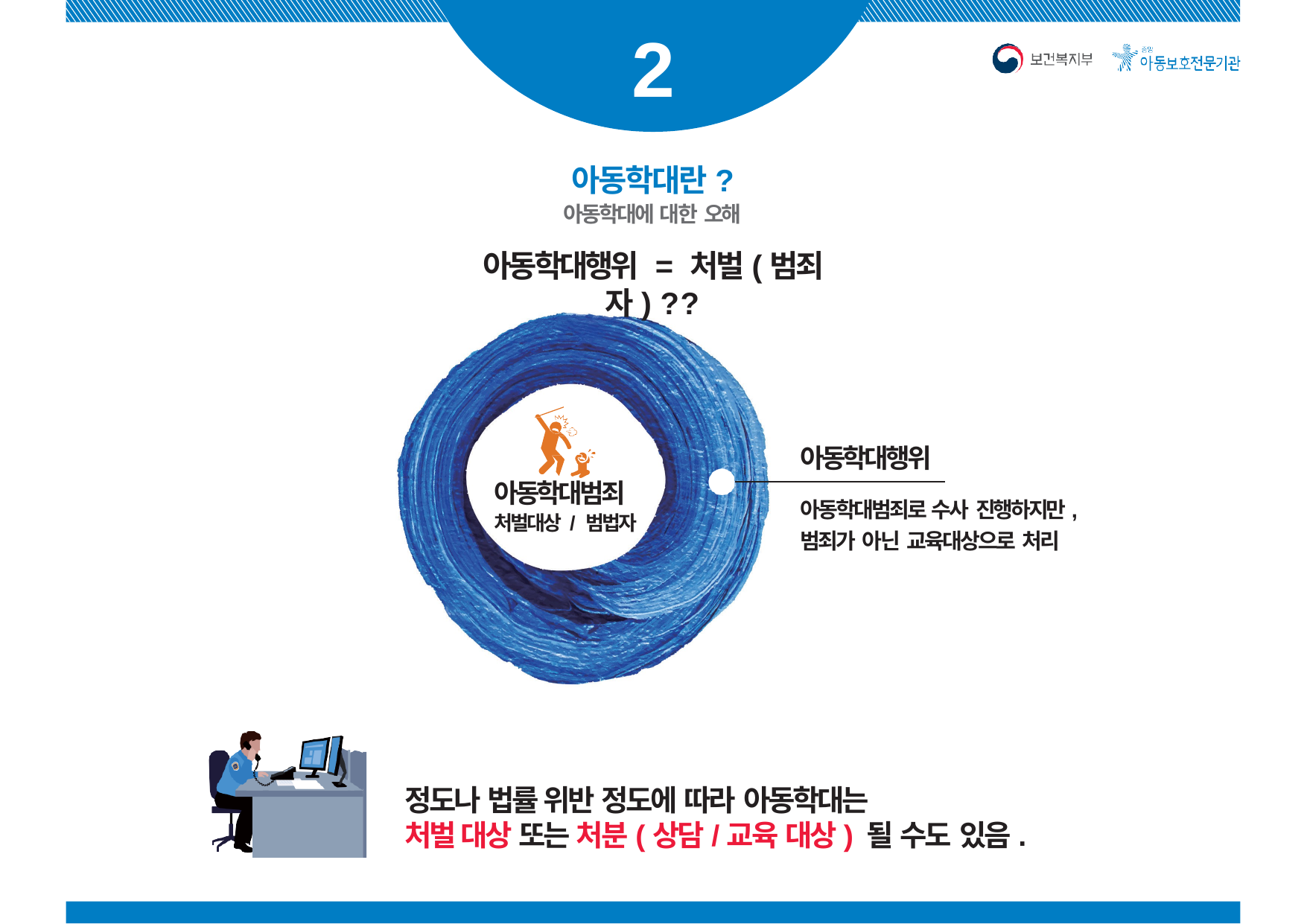

# 2

아동학대란?
아동학대에 대한 오해
아동학대행위 = 처벌(범죄자) ??

아동학대행위

아동학대범죄
처벌대상 / 범법자

아동학대범죄로 수사 진행하지만,  범죄가 아닌 교육대상으로 처리

정도나 법률 위반 정도에 따라 아동학대는
처벌 대상 또는 처분(상담/교육 대상) 될 수도 있음.